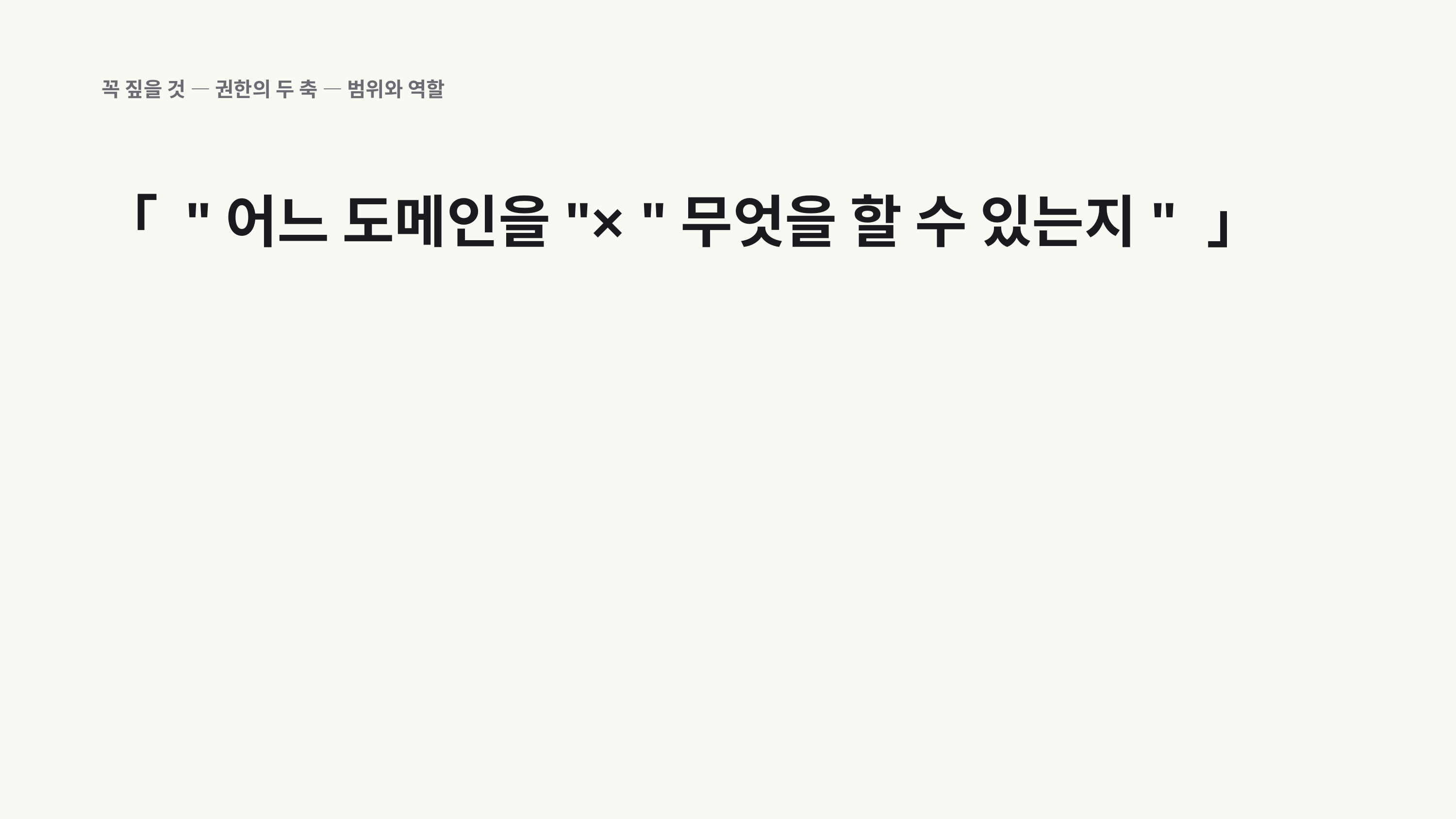

꼭 짚을 것 — 권한의 두 축 — 범위와 역할
「 "어느 도메인을"× "무엇을 할 수 있는지" 」